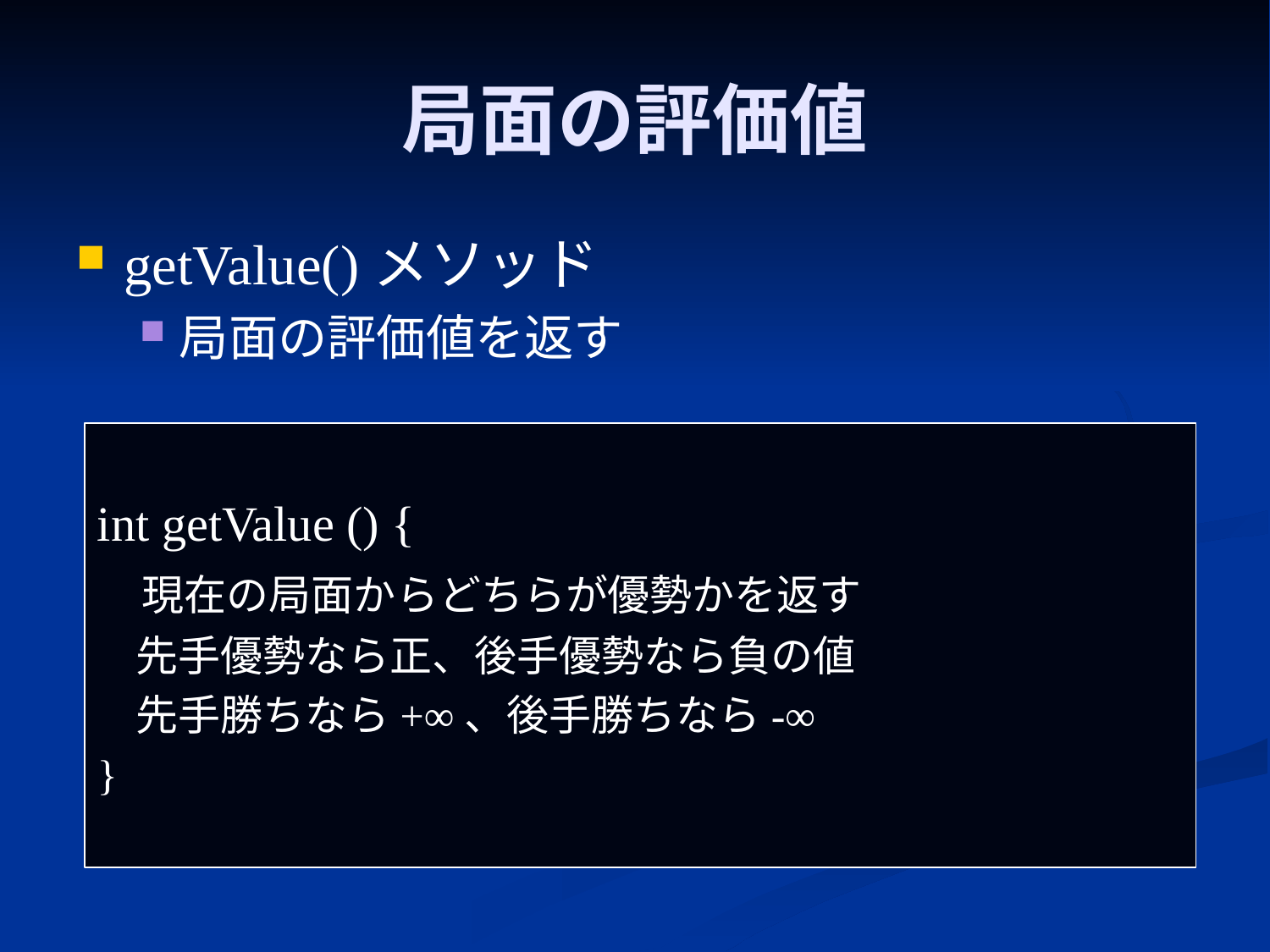

# 局面の評価値
getValue()メソッド
局面の評価値を返す
int getValue () {
   現在の局面からどちらが優勢かを返す
   先手優勢なら正、後手優勢なら負の値
   先手勝ちなら+∞、後手勝ちなら-∞
}